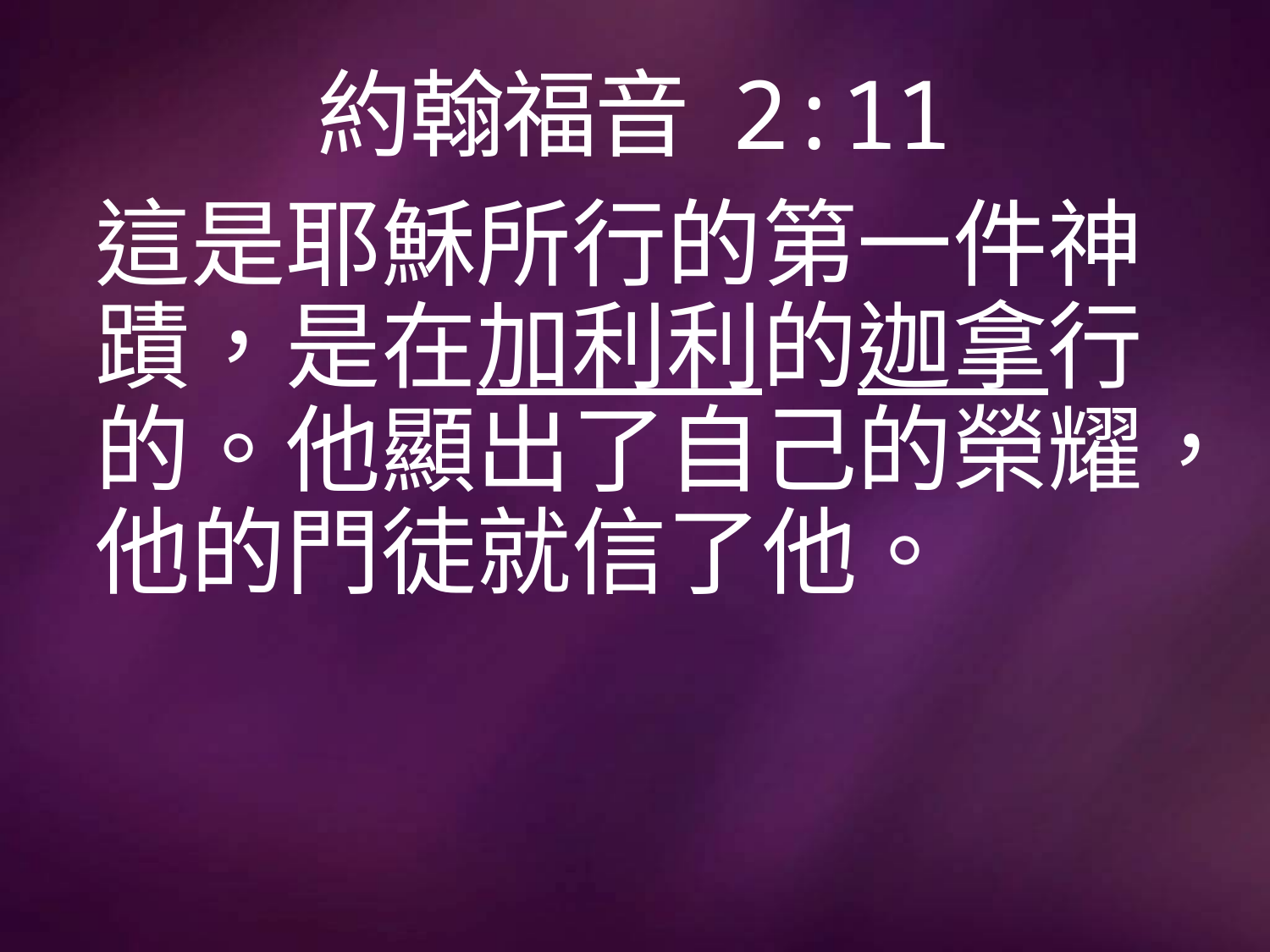

# 約翰福音 2:11
這是耶穌所行的第一件神蹟，是在加利利的迦拿行的。他顯出了自己的榮耀，他的門徒就信了他。